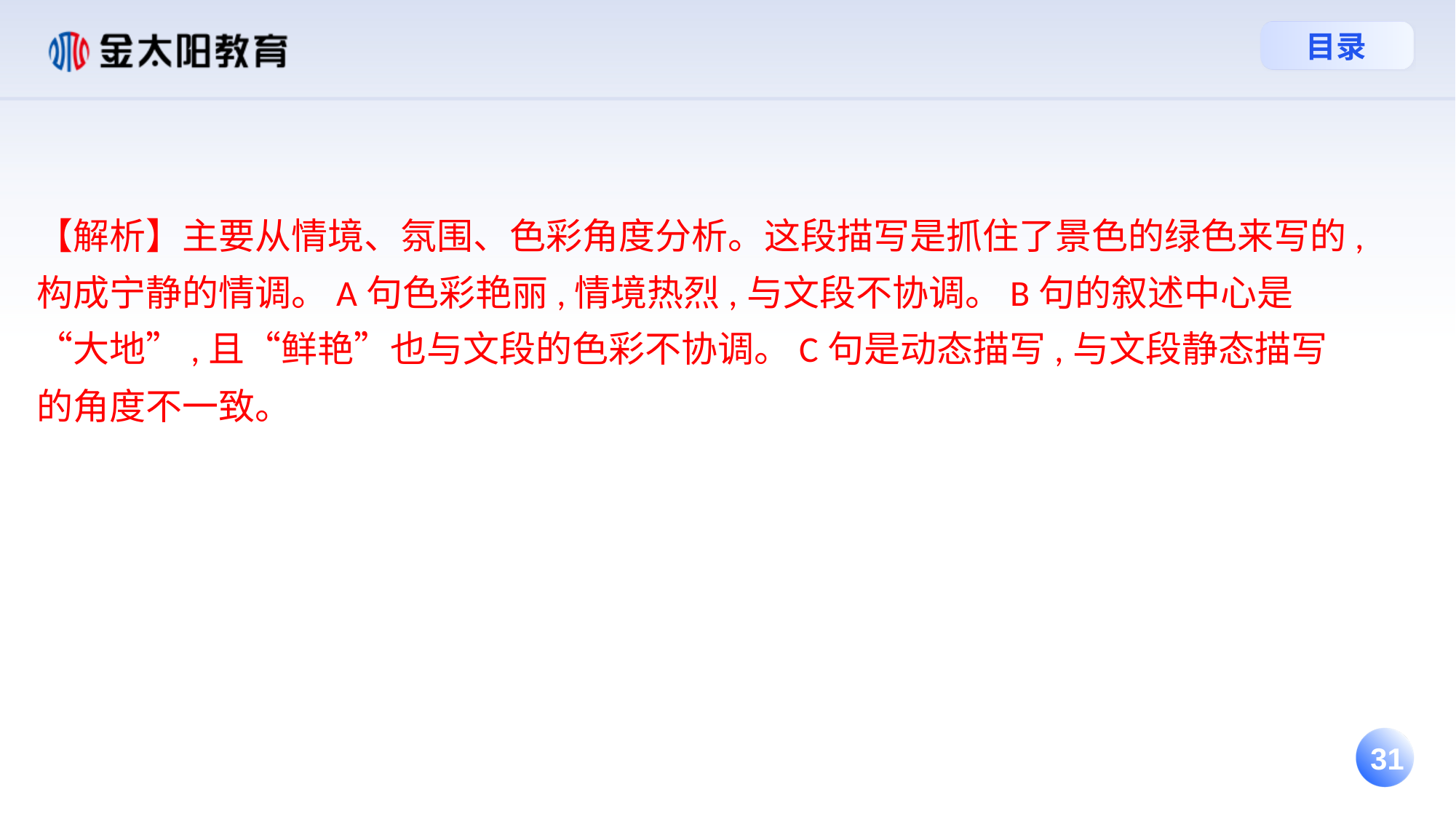

【解析】主要从情境、氛围、色彩角度分析。这段描写是抓住了景色的绿色来写的,构成宁静的情调。A句色彩艳丽,情境热烈,与文段不协调。B句的叙述中心是“大地”,且“鲜艳”也与文段的色彩不协调。C句是动态描写,与文段静态描写的角度不一致。